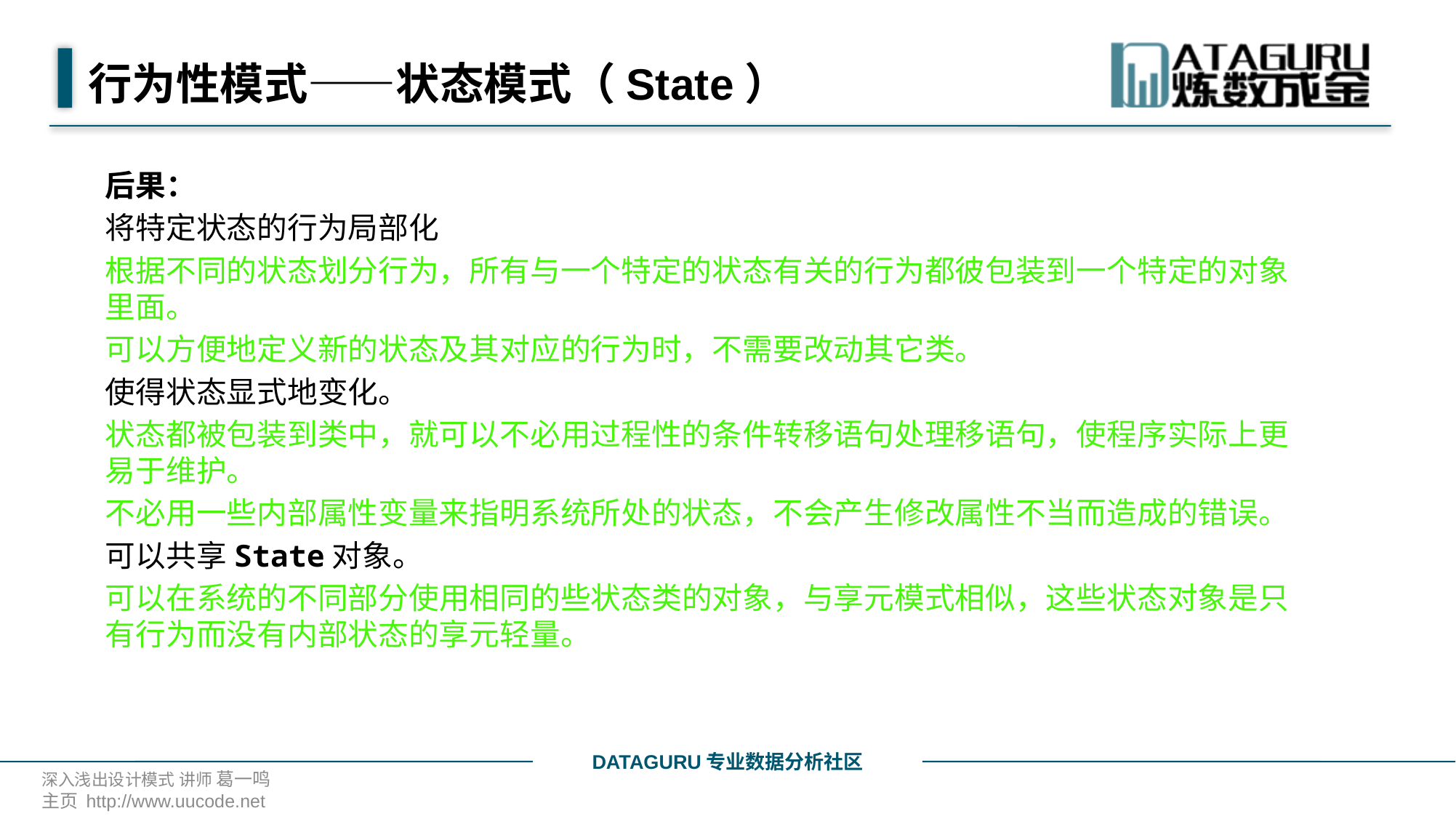

# 行为性模式——状态模式（State）
后果：
将特定状态的行为局部化
根据不同的状态划分行为，所有与一个特定的状态有关的行为都彼包装到一个特定的对象里面。
可以方便地定义新的状态及其对应的行为时，不需要改动其它类。
使得状态显式地变化。
状态都被包装到类中，就可以不必用过程性的条件转移语句处理移语句，使程序实际上更易于维护。
不必用一些内部属性变量来指明系统所处的状态，不会产生修改属性不当而造成的错误。
可以共享State对象。
可以在系统的不同部分使用相同的些状态类的对象，与享元模式相似，这些状态对象是只有行为而没有内部状态的享元轻量。